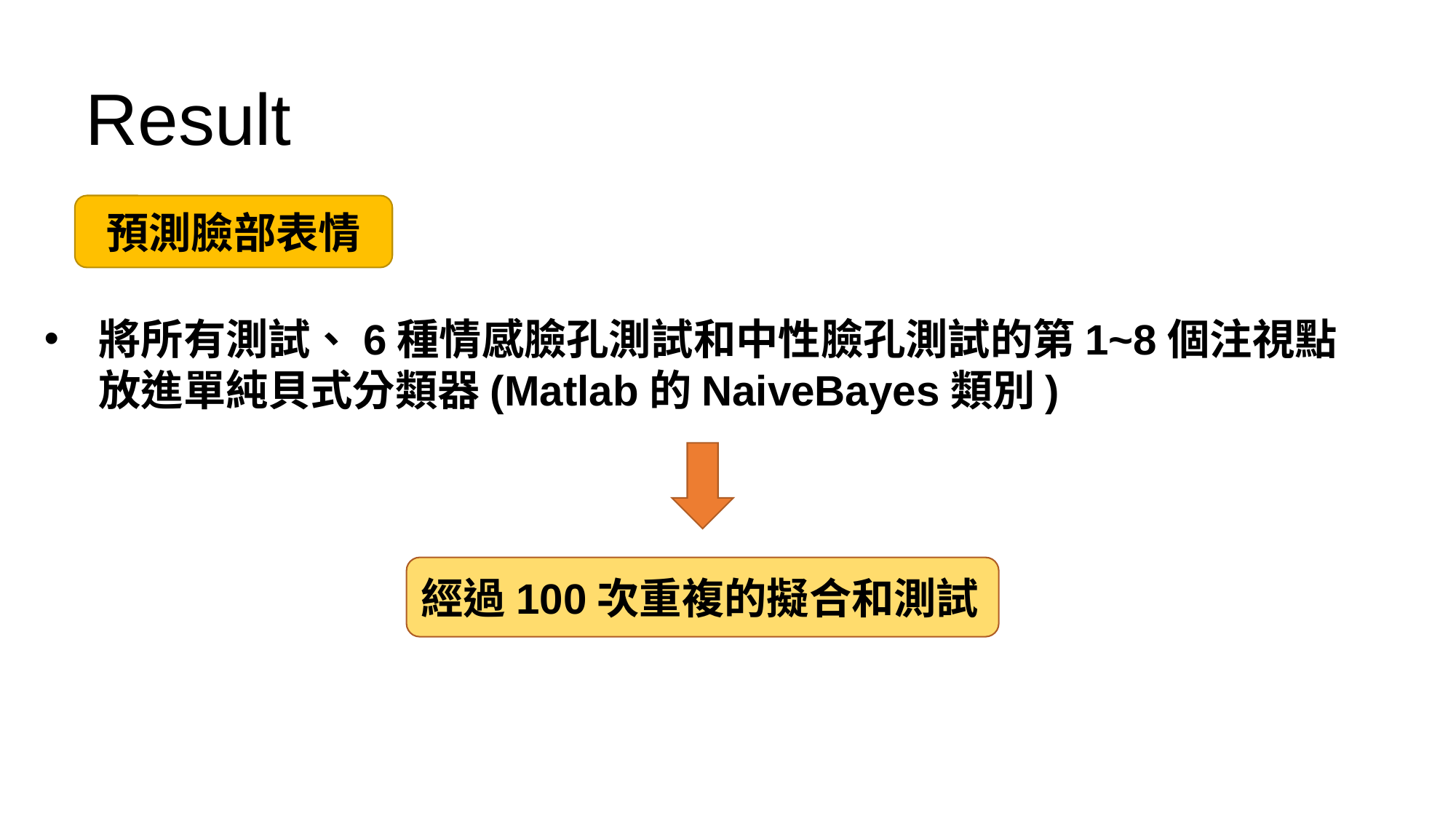

Result
預測臉部表情
將所有測試、6種情感臉孔測試和中性臉孔測試的第1~8個注視點放進單純貝式分類器(Matlab的NaiveBayes類別)

經過100次重複的擬合和測試